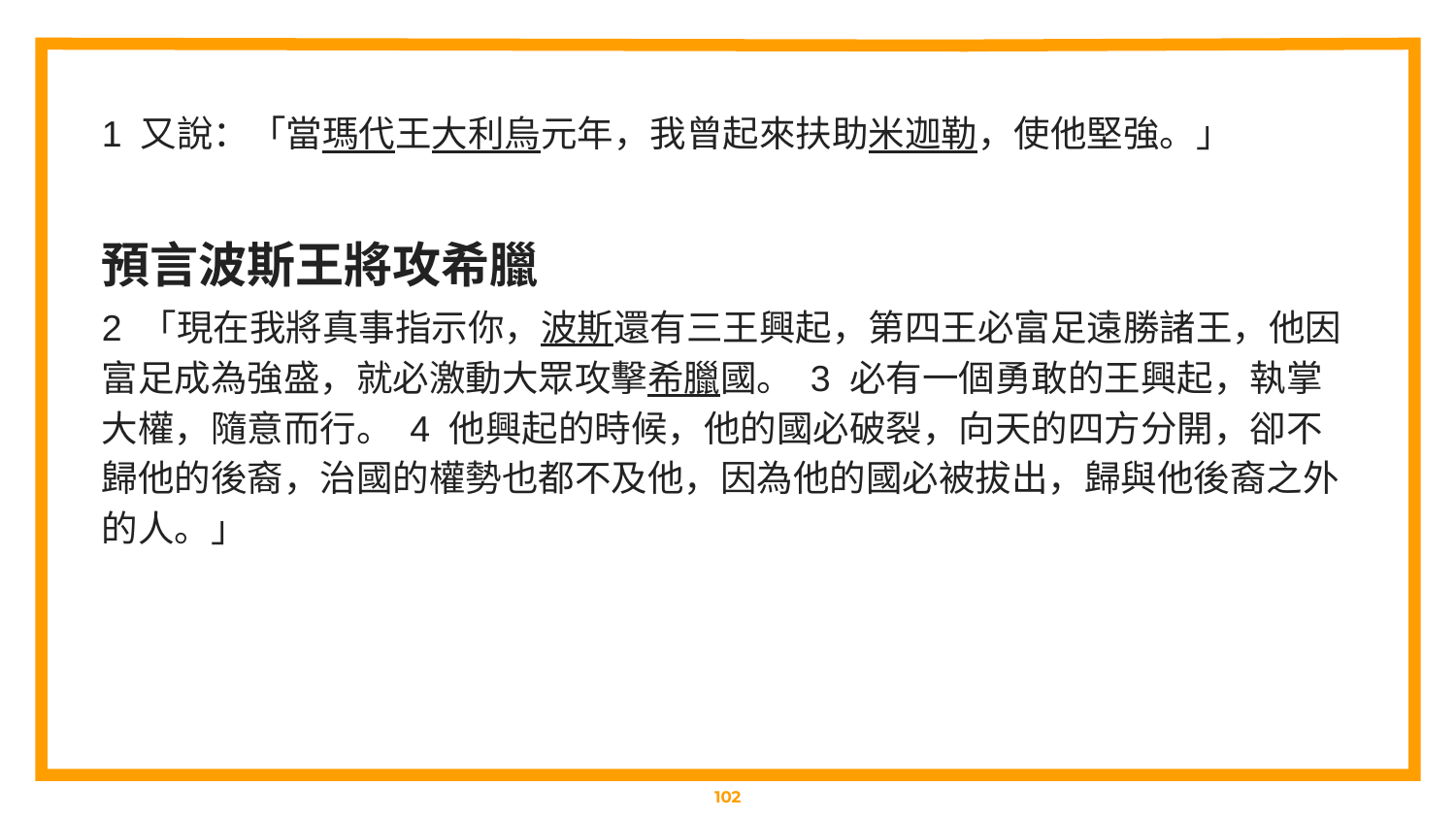

1 又說：「當瑪代王大利烏元年，我曾起來扶助米迦勒，使他堅強。」

預言波斯王將攻希臘
2 「現在我將真事指示你，波斯還有三王興起，第四王必富足遠勝諸王，他因富足成為強盛，就必激動大眾攻擊希臘國。 3 必有一個勇敢的王興起，執掌大權，隨意而行。 4 他興起的時候，他的國必破裂，向天的四方分開，卻不歸他的後裔，治國的權勢也都不及他，因為他的國必被拔出，歸與他後裔之外的人。」

102